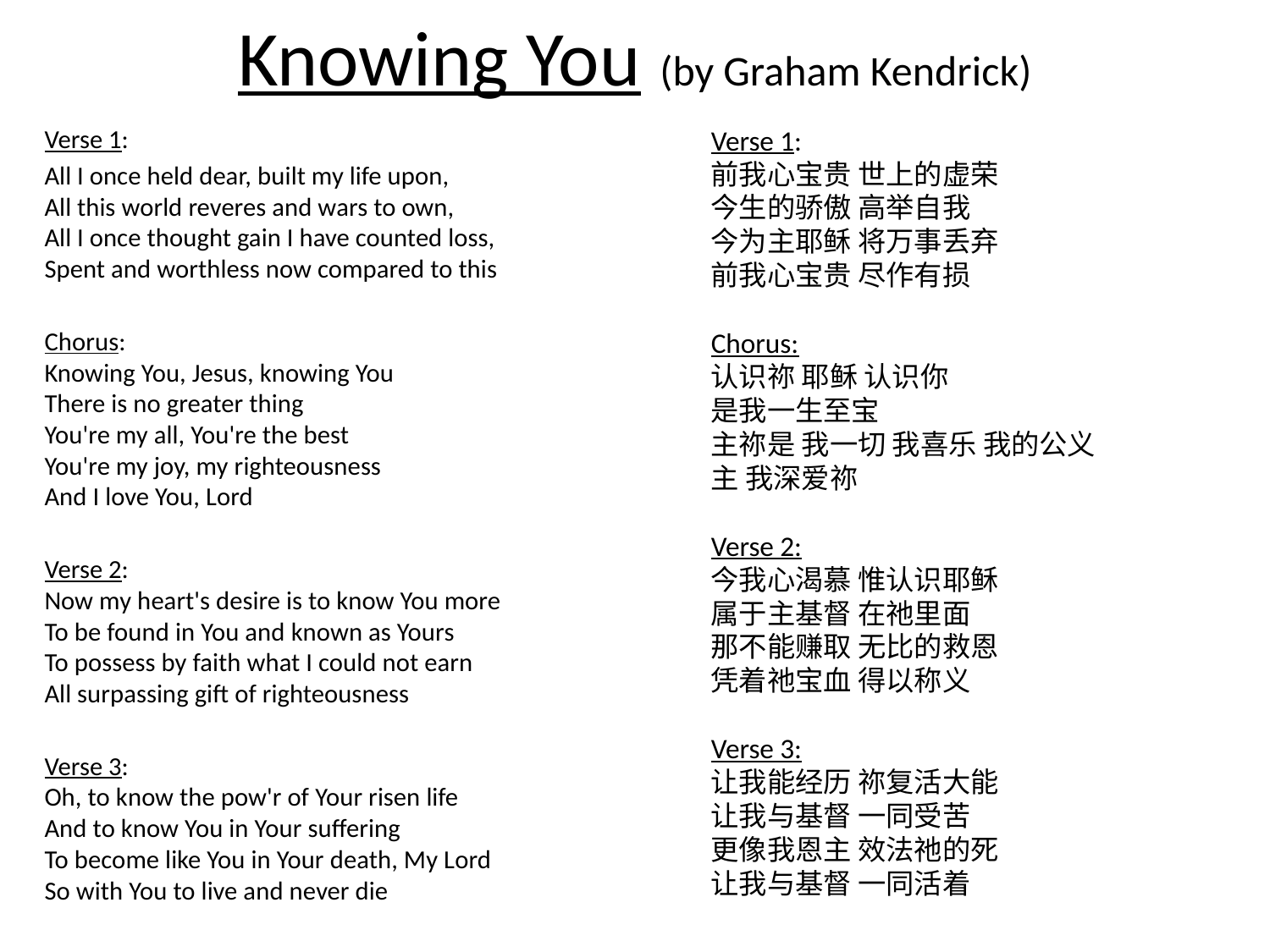

# Knowing You  (by Graham Kendrick)
Verse 1:
All I once held dear, built my life upon, 
All this world reveres and wars to own, 
All I once thought gain I have counted loss, 
Spent and worthless now compared to this

Chorus:
Knowing You, Jesus, knowing You
There is no greater thing
You're my all, You're the best
You're my joy, my righteousness
And I love You, Lord

Verse 2:
Now my heart's desire is to know You more
To be found in You and known as Yours
To possess by faith what I could not earn
All surpassing gift of righteousness

Verse 3:
Oh, to know the pow'r of Your risen life
And to know You in Your suffering
To become like You in Your death, My Lord
So with You to live and never die
Verse 1:
前我心宝贵 世上的虚荣
今生的骄傲 高举自我
今为主耶稣 将万事丢弃
前我心宝贵 尽作有损
Chorus:
认识祢 耶稣 认识你
是我一生至宝
主祢是 我一切 我喜乐 我的公义
主 我深爱祢
Verse 2:
今我心渴慕 惟认识耶稣
属于主基督 在祂里面
那不能赚取 无比的救恩
凭着祂宝血 得以称义
Verse 3:
让我能经历 祢复活大能
让我与基督 一同受苦
更像我恩主 效法祂的死
让我与基督 一同活着